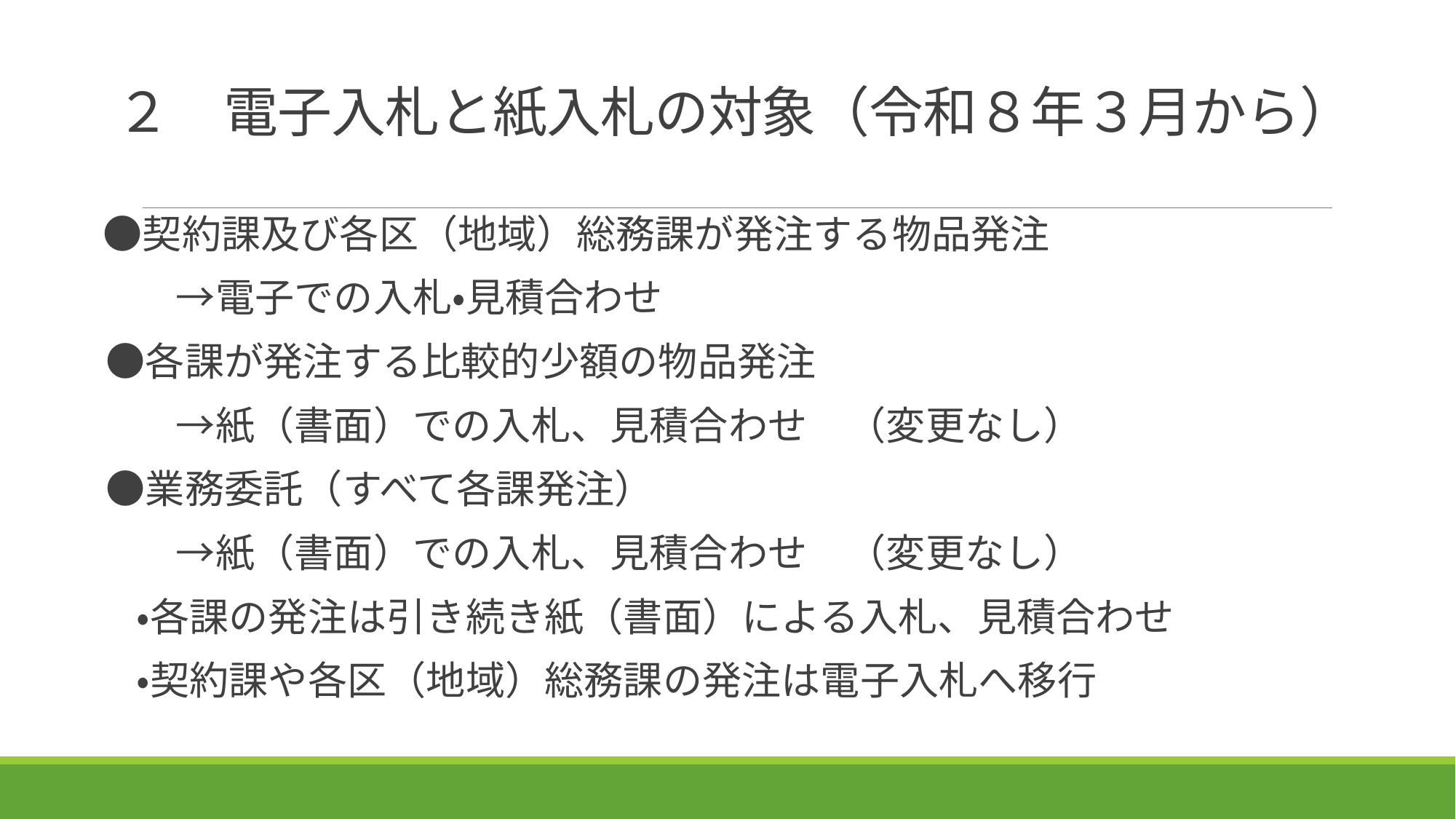

# ２　電子入札と紙入札の対象（令和８年３月から）
　 ●契約課及び各区（地域）総務課が発注する物品発注
　　　→電子での入札・見積合わせ
　 ●各課が発注する比較的少額の物品発注
　　　→紙（書面）での入札、見積合わせ　（変更なし）
　 ●業務委託（すべて各課発注）
　　　→紙（書面）での入札、見積合わせ　（変更なし）
　　・各課の発注は引き続き紙（書面）による入札、見積合わせ
　　・契約課や各区（地域）総務課の発注は電子入札へ移行